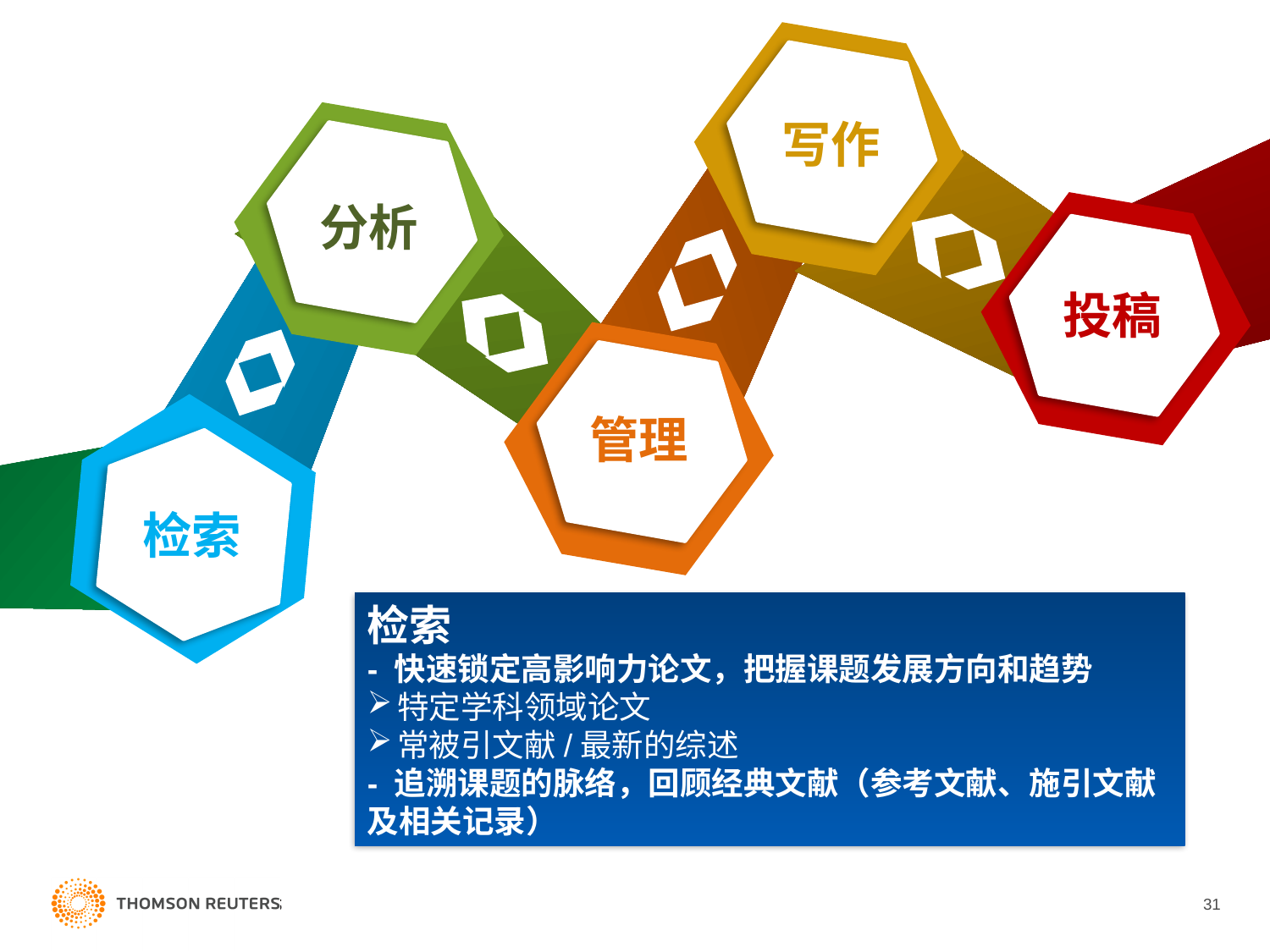

写作

管理

分析

投稿

检索
检索
- 快速锁定高影响力论文，把握课题发展方向和趋势
特定学科领域论文
常被引文献/最新的综述
- 追溯课题的脉络，回顾经典文献（参考文献、施引文献及相关记录）
31